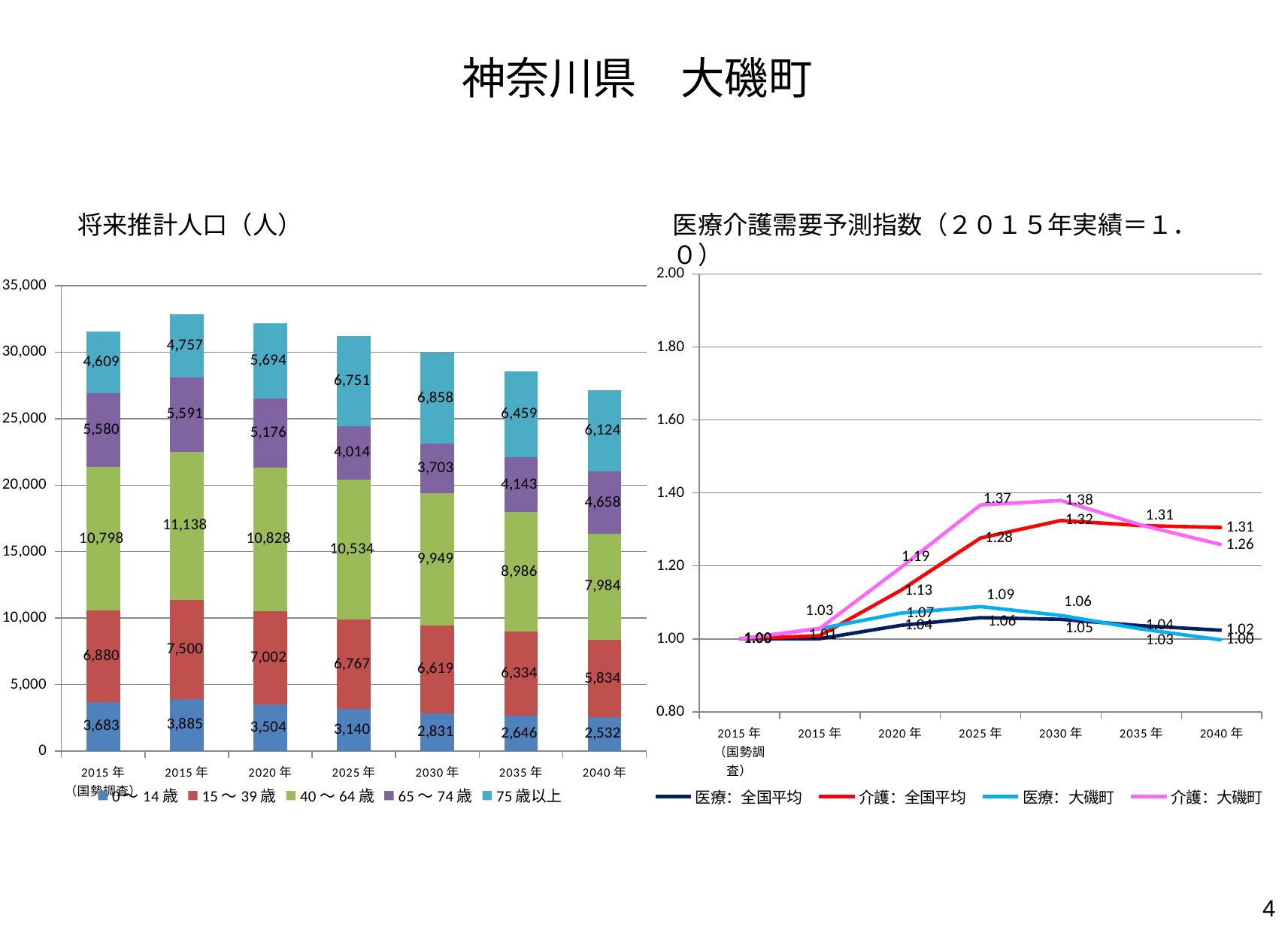

# 神奈川県　大磯町
医療介護需要予測指数（２０１５年実績＝１．０）
将来推計人口（人）

### Chart

| Category | 0～14歳 | 15～39歳 | 40～64歳 | 65～74歳 | 75歳以上 |
|---|---|---|---|---|---|
| 2015年
（国勢調査） | 3683.0 | 6880.0 | 10798.0 | 5580.0 | 4609.0 |
| 2015年 | 3885.0 | 7500.0 | 11138.0 | 5591.0 | 4757.0 |
| 2020年 | 3504.0 | 7002.0 | 10828.0 | 5176.0 | 5694.0 |
| 2025年 | 3140.0 | 6767.0 | 10534.0 | 4014.0 | 6751.0 |
| 2030年 | 2831.0 | 6619.0 | 9949.0 | 3703.0 | 6858.0 |
| 2035年 | 2646.0 | 6334.0 | 8986.0 | 4143.0 | 6459.0 |
| 2040年 | 2532.0 | 5834.0 | 7984.0 | 4658.0 | 6124.0 |

### Chart

| Category | 医療：全国平均 | 介護：全国平均 | 医療：大磯町 | 介護：大磯町 |
|---|---|---|---|---|
| 2015年
（国勢調査） | 1.0 | 1.0 | 1.0 | 1.0 |
| 2015年 | 1.0006074720392848 | 1.0089050361776748 | 1.0281668667286539 | 1.028605595201435 |
| 2020年 | 1.0368168846692272 | 1.1320467941536208 | 1.0702979885717723 | 1.1943798461639537 |
| 2025年 | 1.0581331216521488 | 1.2765544333111372 | 1.0884066404832409 | 1.3671007514182314 |
| 2030年 | 1.0536675723517073 | 1.3245394120809264 | 1.0641930558806416 | 1.3793830679340888 |
| 2035年 | 1.0361428747104418 | 1.3106139647888135 | 1.0269987051444205 | 1.311913787100379 |
| 2040年 | 1.0236067591232592 | 1.3053202779930246 | 0.9970989222420972 | 1.257874504830729 |
4